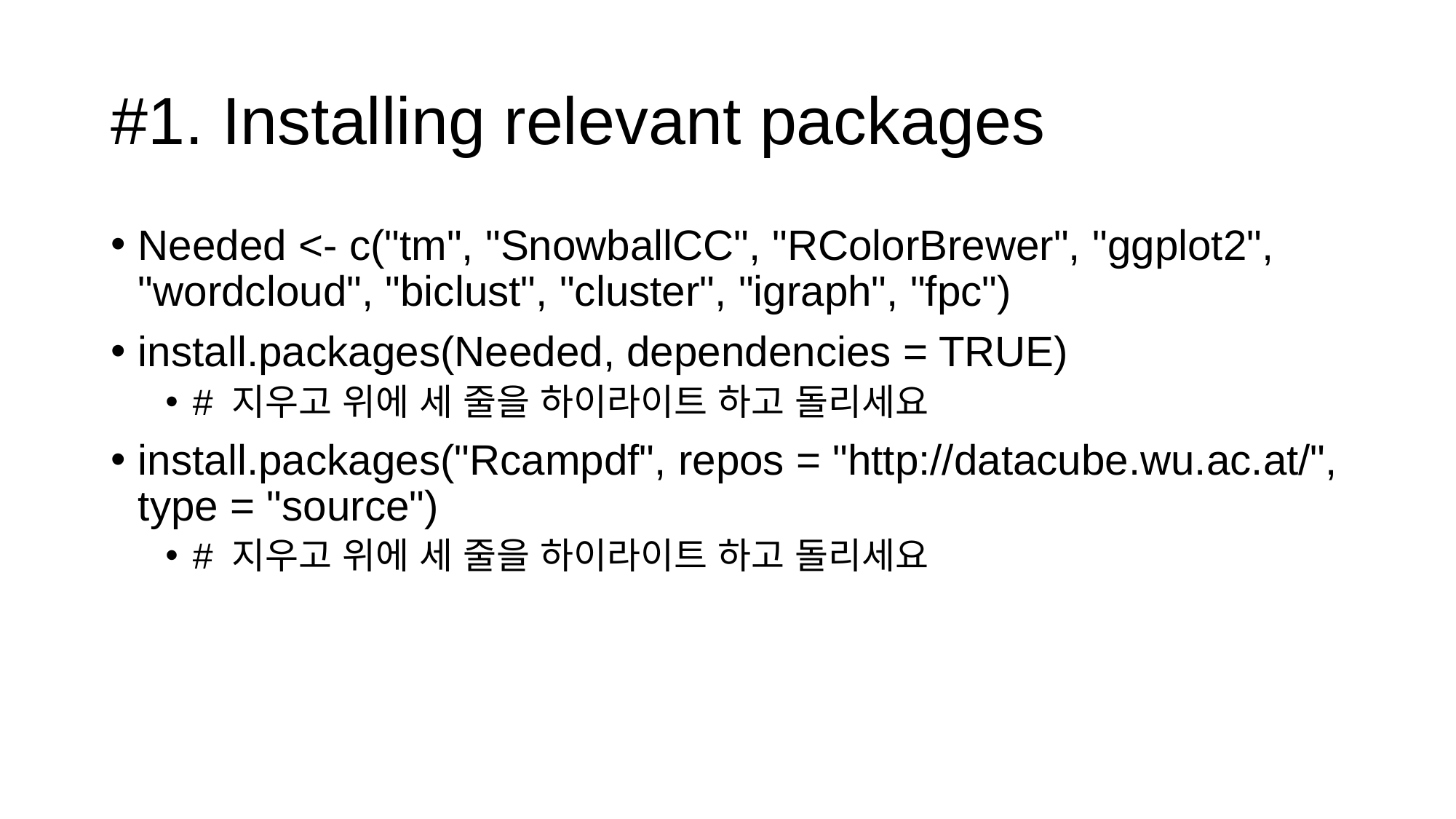

# #1. Installing relevant packages
Needed <- c("tm", "SnowballCC", "RColorBrewer", "ggplot2", "wordcloud", "biclust", "cluster", "igraph", "fpc")
install.packages(Needed, dependencies = TRUE)
# 지우고 위에 세 줄을 하이라이트 하고 돌리세요
install.packages("Rcampdf", repos = "http://datacube.wu.ac.at/", type = "source")
# 지우고 위에 세 줄을 하이라이트 하고 돌리세요